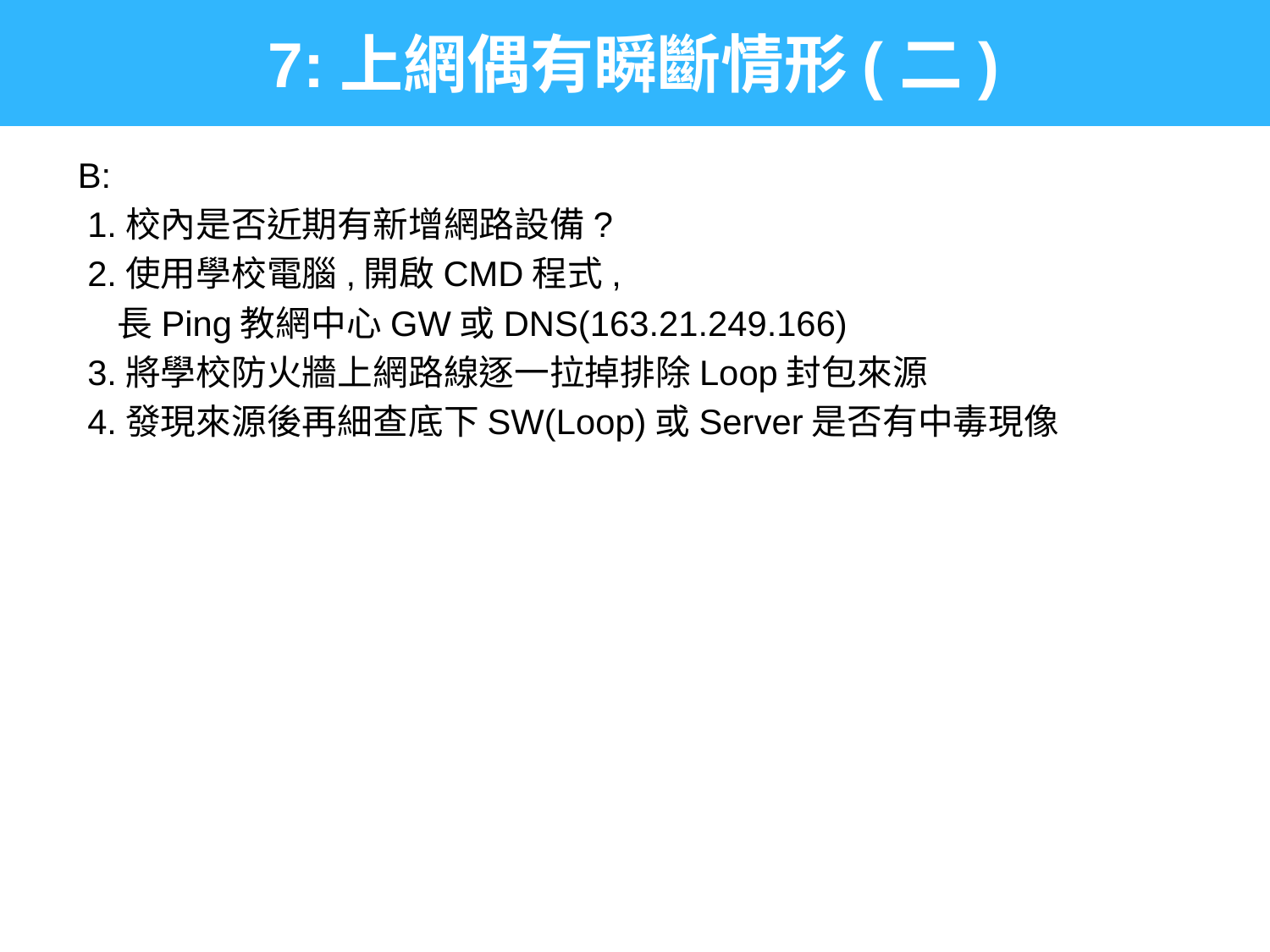

7:上網偶有瞬斷情形(二)
B:
 1.校內是否近期有新增網路設備?
 2.使用學校電腦,開啟CMD程式,
    長Ping教網中心GW或DNS(163.21.249.166)
 3.將學校防火牆上網路線逐一拉掉排除Loop封包來源
 4.發現來源後再細查底下SW(Loop)或Server是否有中毒現像